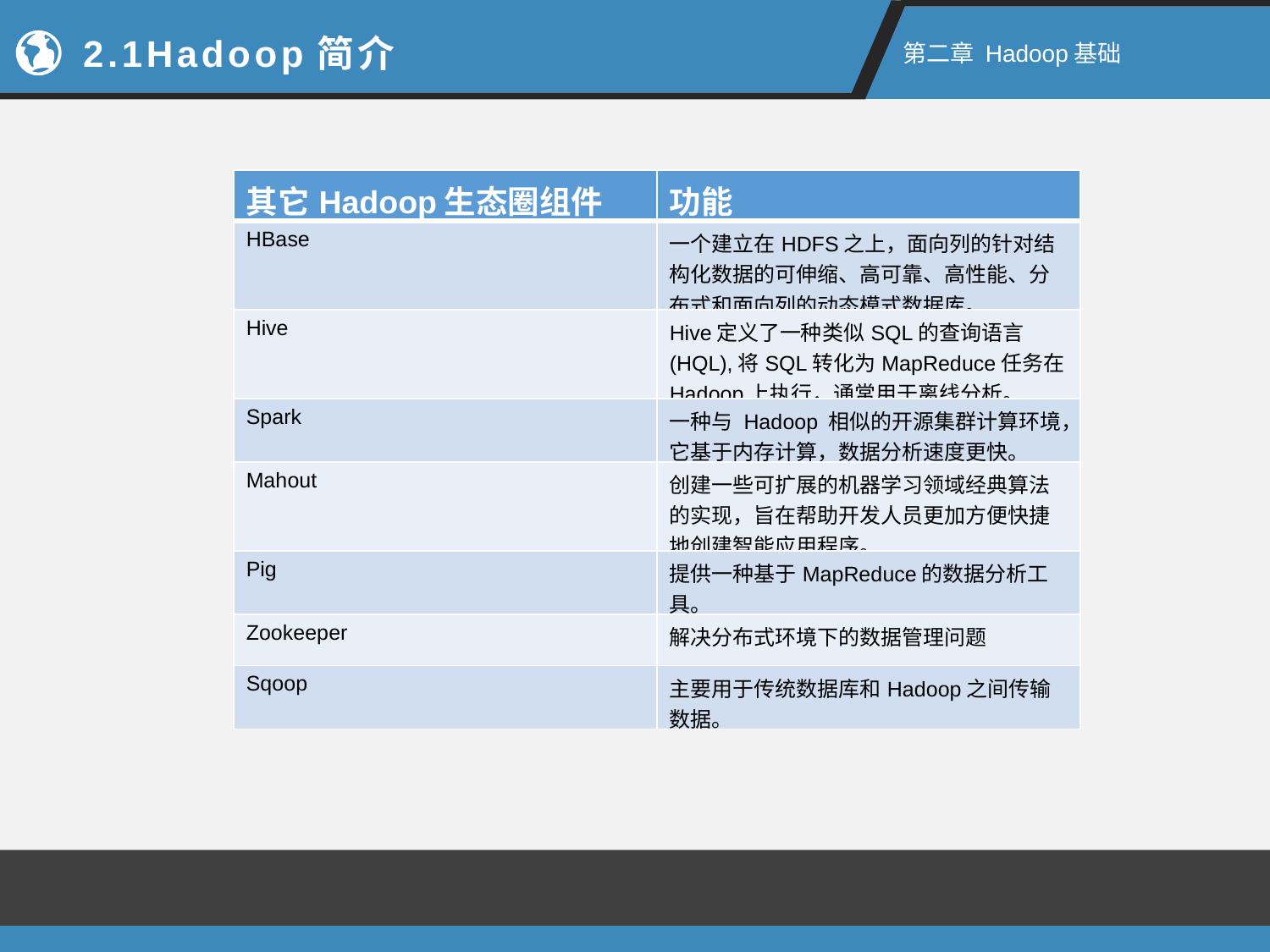

2.1Hadoop简介

第二章 Hadoop基础
| 其它Hadoop生态圈组件 | 功能 |
| --- | --- |
| HBase | 一个建立在HDFS之上，面向列的针对结构化数据的可伸缩、高可靠、高性能、分布式和面向列的动态模式数据库。 |
| Hive | Hive定义了一种类似SQL的查询语言(HQL),将SQL转化为MapReduce任务在Hadoop上执行，通常用于离线分析。 |
| Spark | 一种与 Hadoop 相似的开源集群计算环境，它基于内存计算，数据分析速度更快。 |
| Mahout | 创建一些可扩展的机器学习领域经典算法的实现，旨在帮助开发人员更加方便快捷地创建智能应用程序。 |
| Pig | 提供一种基于MapReduce的数据分析工具。 |
| Zookeeper | 解决分布式环境下的数据管理问题 |
| Sqoop | 主要用于传统数据库和Hadoop之间传输数据。 |